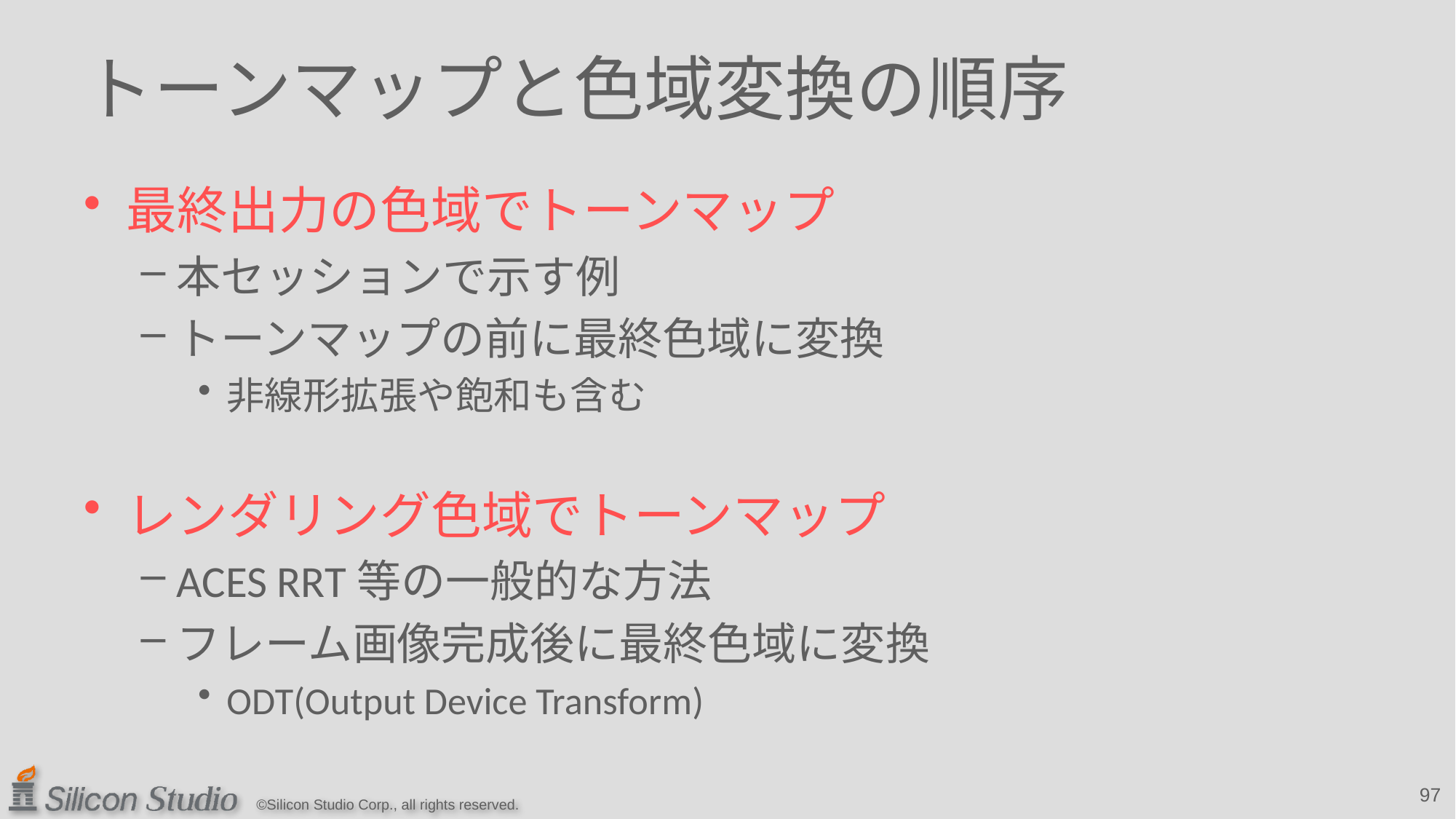

# トーンマップと色域変換の順序
最終出力の色域でトーンマップ
本セッションで示す例
トーンマップの前に最終色域に変換
非線形拡張や飽和も含む

レンダリング色域でトーンマップ
ACES RRT等の一般的な方法
フレーム画像完成後に最終色域に変換
ODT(Output Device Transform)

97